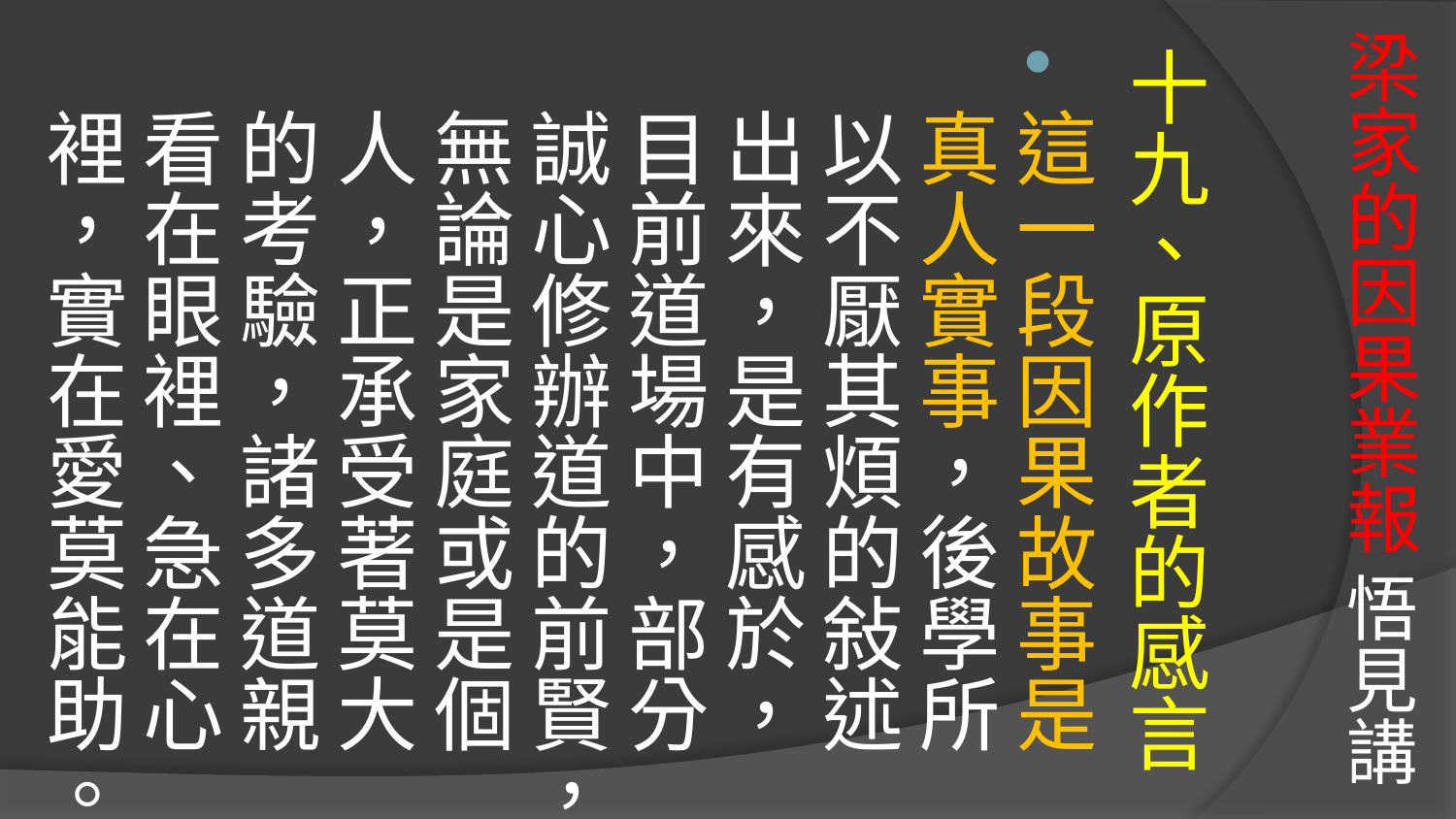

# 梁家的因果業報 悟見講
十九、原作者的感言
這一段因果故事是真人實事，後學所以不厭其煩的敍述出來，是有感於，目前道場中，部分誠心修辦道的前賢，無論是家庭或是個人，正承受著莫大的考驗，諸多道親看在眼裡、急在心裡，實在愛莫能助。